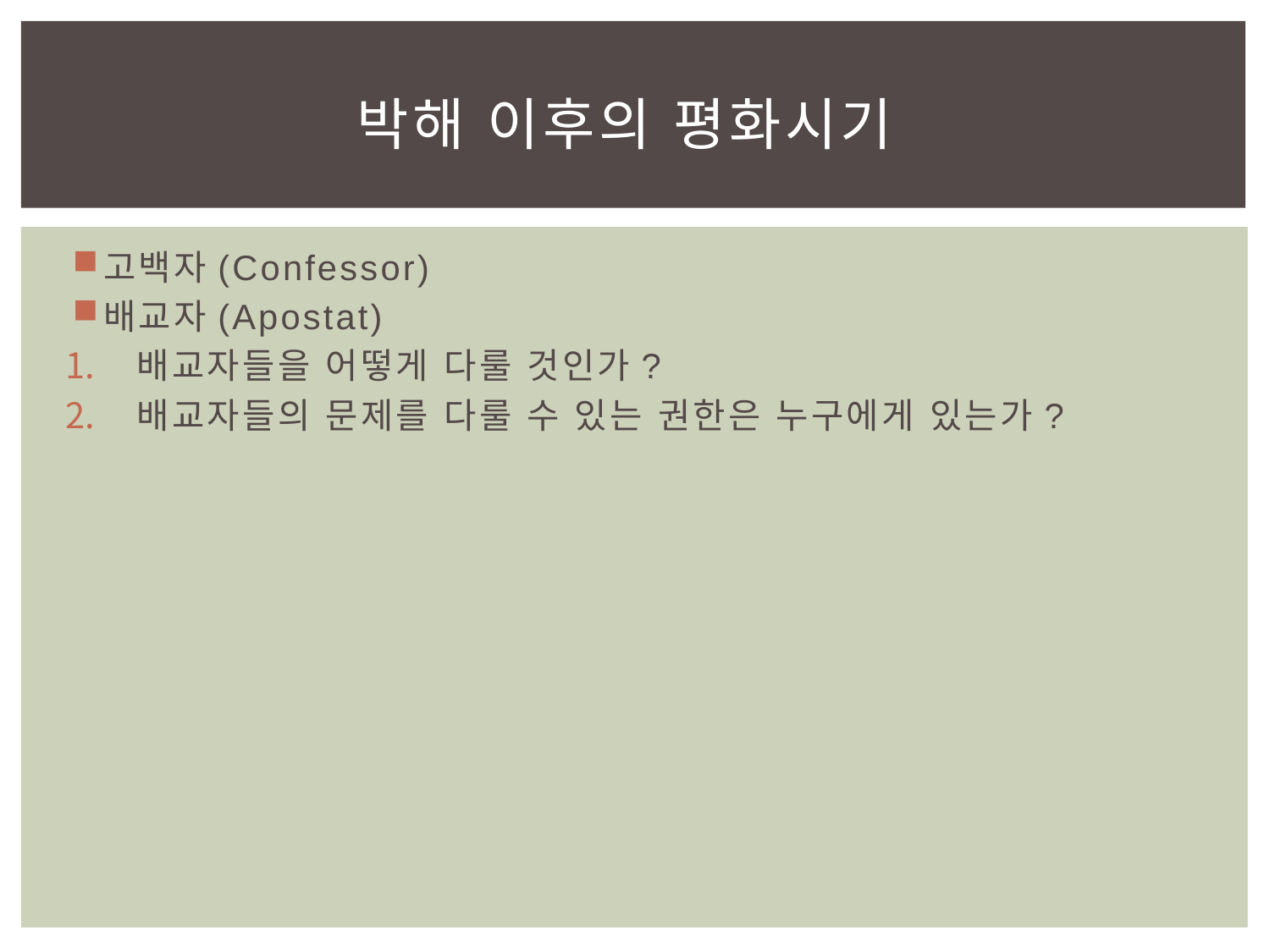

# 박해 이후의 평화시기
고백자(Confessor)
배교자(Apostat)
배교자들을 어떻게 다룰 것인가?
배교자들의 문제를 다룰 수 있는 권한은 누구에게 있는가?